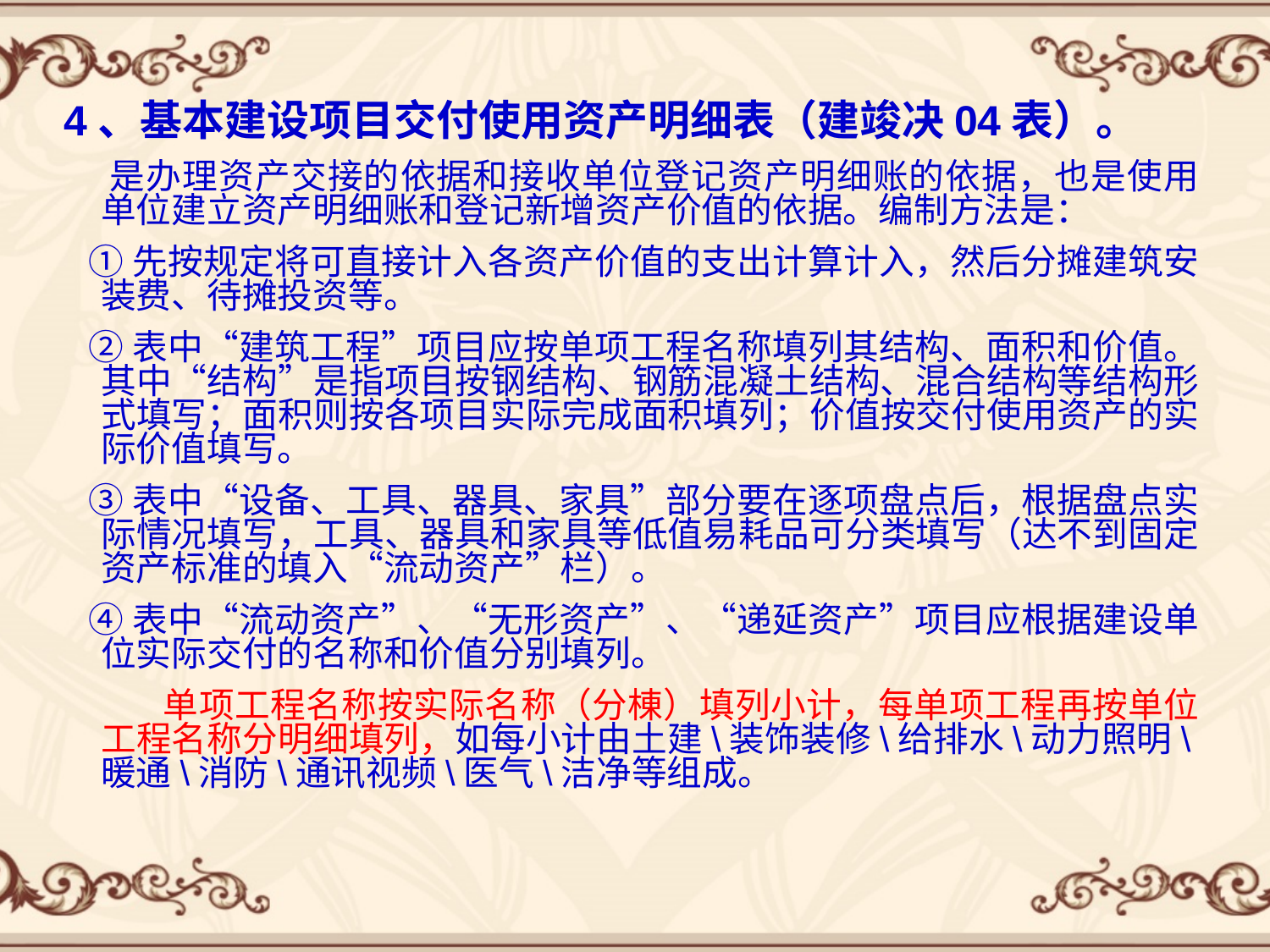

4、基本建设项目交付使用资产明细表（建竣决04表）。
    是办理资产交接的依据和接收单位登记资产明细账的依据，也是使用单位建立资产明细账和登记新增资产价值的依据。编制方法是：
   ①先按规定将可直接计入各资产价值的支出计算计入，然后分摊建筑安装费、待摊投资等。
   ②表中“建筑工程”项目应按单项工程名称填列其结构、面积和价值。其中“结构”是指项目按钢结构、钢筋混凝土结构、混合结构等结构形式填写；面积则按各项目实际完成面积填列；价值按交付使用资产的实际价值填写。
   ③表中“设备、工具、器具、家具”部分要在逐项盘点后，根据盘点实际情况填写，工具、器具和家具等低值易耗品可分类填写（达不到固定资产标准的填入“流动资产”栏）。
   ④表中“流动资产”、“无形资产”、“递延资产”项目应根据建设单位实际交付的名称和价值分别填列。
           单项工程名称按实际名称（分棟）填列小计，每单项工程再按单位工程名称分明细填列，如每小计由土建\装饰装修\给排水\动力照明\暖通\消防\通讯视频\医气\洁净等组成。